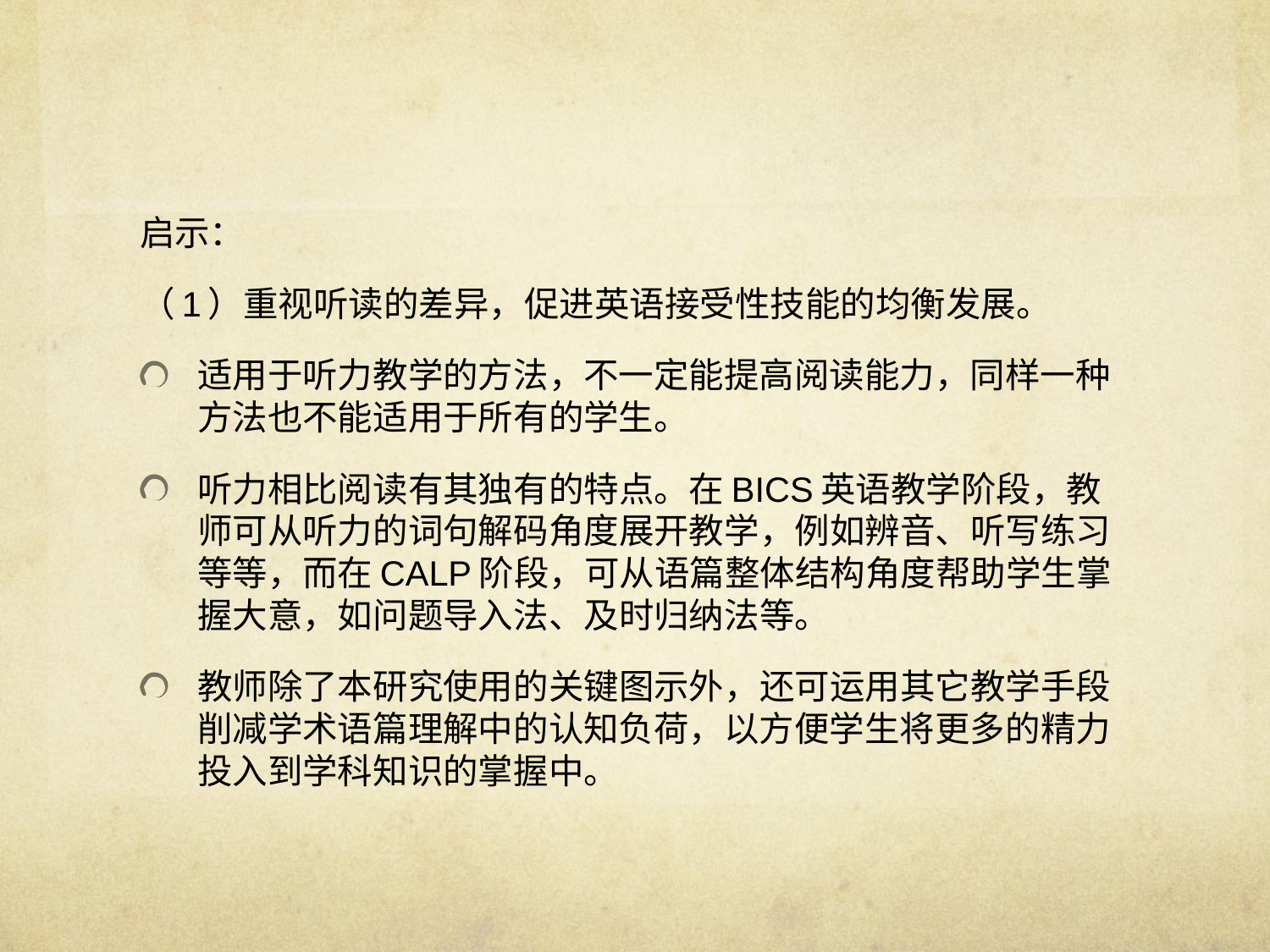

#
启示：
（1）重视听读的差异，促进英语接受性技能的均衡发展。
适用于听力教学的方法，不一定能提高阅读能力，同样一种方法也不能适用于所有的学生。
听力相比阅读有其独有的特点。在BICS英语教学阶段，教师可从听力的词句解码角度展开教学，例如辨音、听写练习等等，而在CALP阶段，可从语篇整体结构角度帮助学生掌握大意，如问题导入法、及时归纳法等。
教师除了本研究使用的关键图示外，还可运用其它教学手段削减学术语篇理解中的认知负荷，以方便学生将更多的精力投入到学科知识的掌握中。